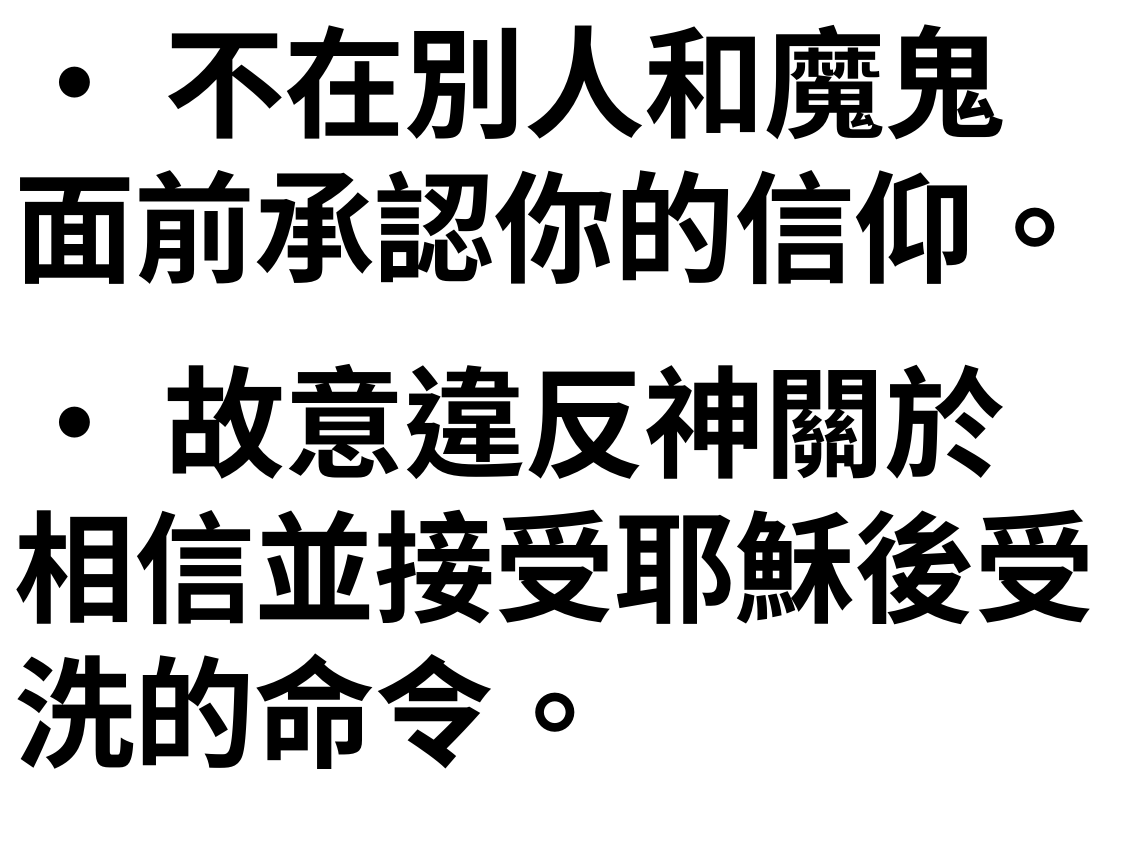

•	不在別人和魔鬼面前承認你的信仰。

•	故意違反神關於相信並接受耶穌後受洗的命令。